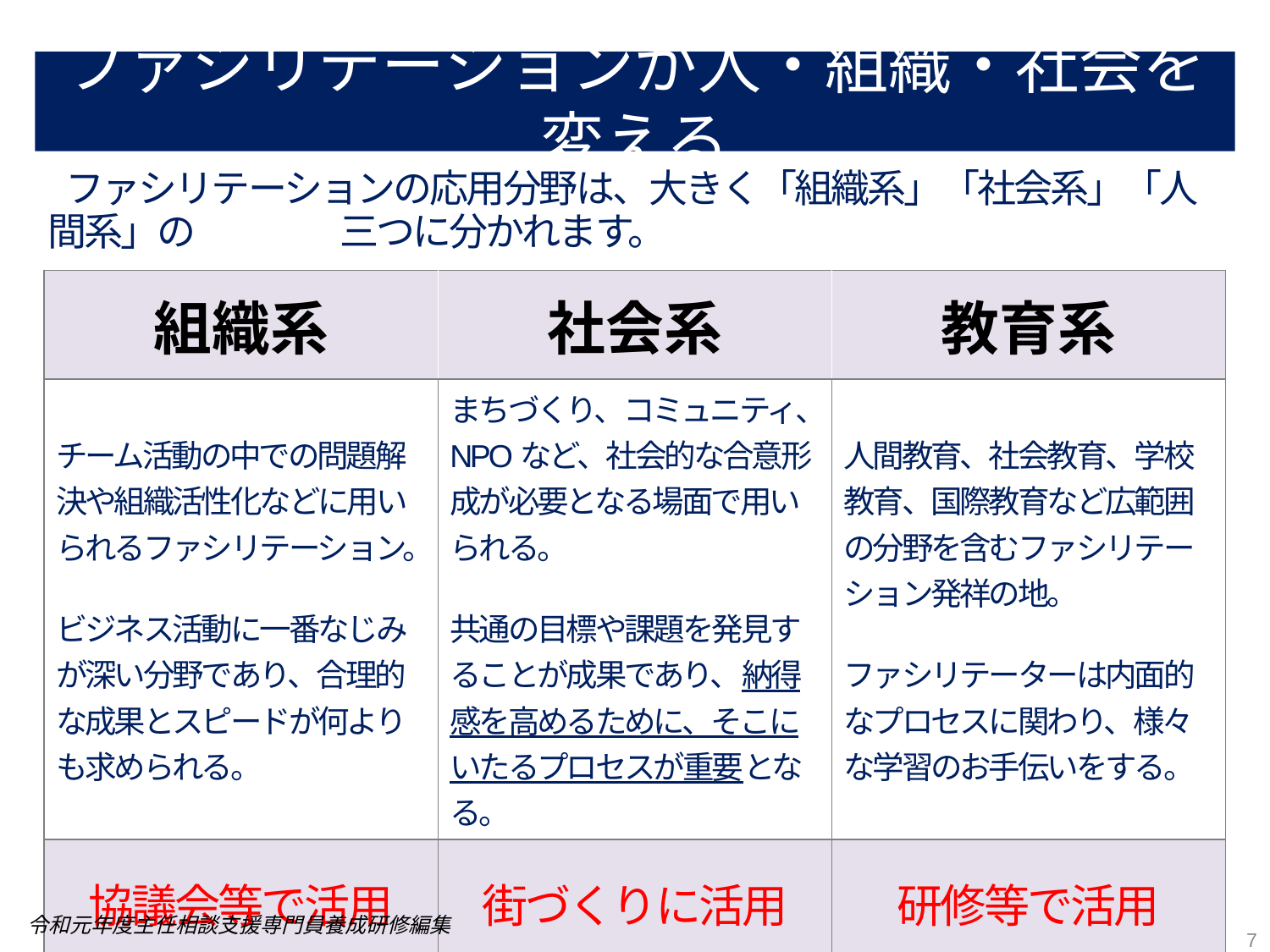

# ファシリテーションが人・組織・社会を変える
 ファシリテーションの応用分野は、大きく「組織系」「社会系」「人間系」の　　　　三つに分かれます。
| 組織系 | 社会系 | 教育系 |
| --- | --- | --- |
| チーム活動の中での問題解決や組織活性化などに用いられるファシリテーション。 ビジネス活動に一番なじみが深い分野であり、合理的な成果とスピードが何よりも求められる。 | まちづくり、コミュニティ、NPOなど、社会的な合意形成が必要となる場面で用いられる。 共通の目標や課題を発見することが成果であり、納得感を高めるために、そこにいたるプロセスが重要となる。 | 人間教育、社会教育、学校教育、国際教育など広範囲の分野を含むファシリテーション発祥の地。 ファシリテーターは内面的なプロセスに関わり、様々な学習のお手伝いをする。 |
| 協議会等で活用 | 街づくりに活用 | 研修等で活用 |
令和元年度主任相談支援専門員養成研修編集
7